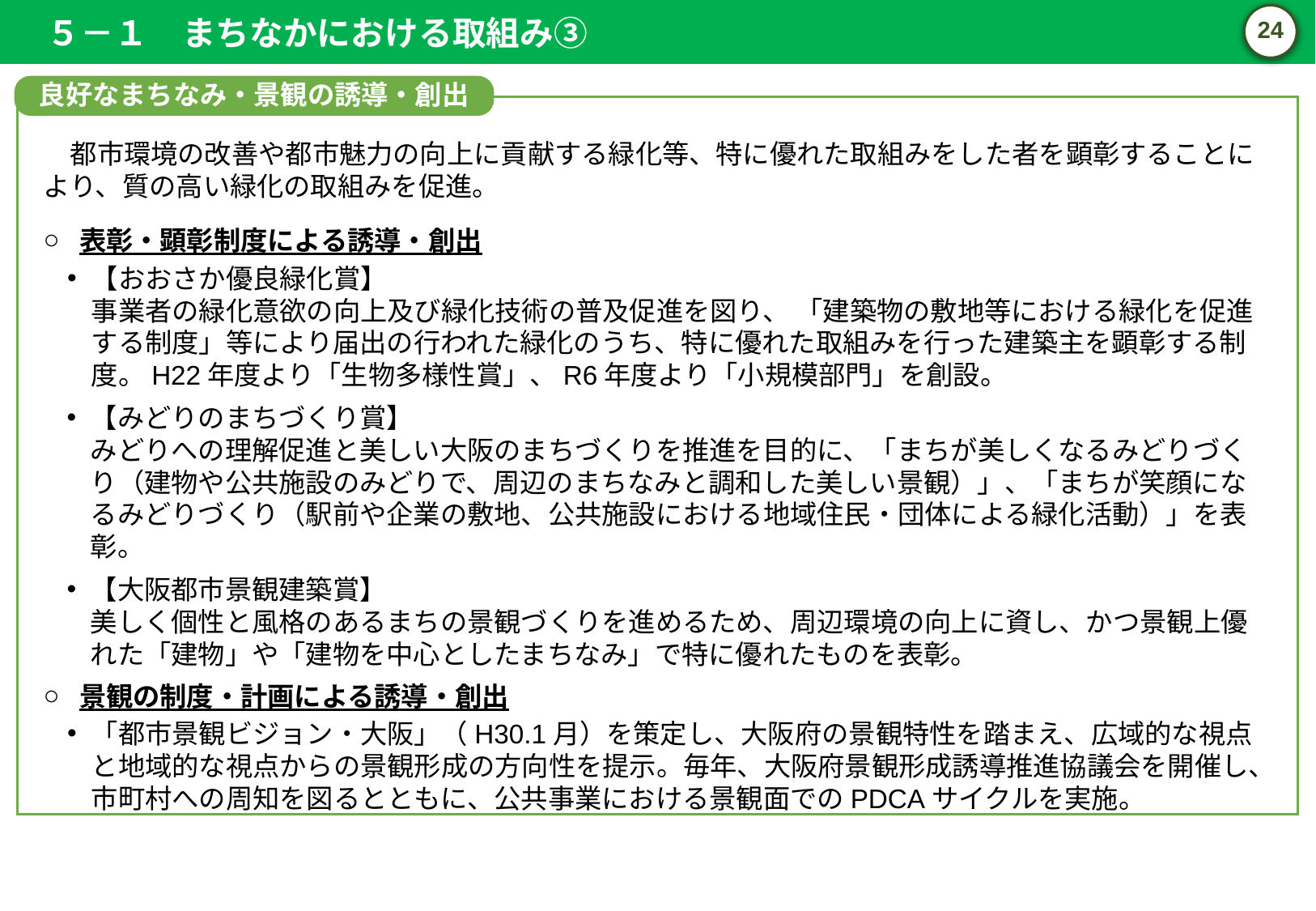

５－１　まちなかにおける取組み③
24
良好なまちなみ・景観の誘導・創出

　都市環境の改善や都市魅力の向上に貢献する緑化等、特に優れた取組みをした者を顕彰することにより、質の高い緑化の取組みを促進。
表彰・顕彰制度による誘導・創出
【おおさか優良緑化賞】
事業者の緑化意欲の向上及び緑化技術の普及促進を図り、 「建築物の敷地等における緑化を促進
する制度」等により届出の行われた緑化のうち、特に優れた取組みを行った建築主を顕彰する制度。H22年度より「生物多様性賞」、R6年度より「小規模部門」を創設。
【みどりのまちづくり賞】
みどりへの理解促進と美しい大阪のまちづくりを推進を目的に、「まちが美しくなるみどりづくり（建物や公共施設のみどりで、周辺のまちなみと調和した美しい景観）」、「まちが笑顔になるみどりづくり（駅前や企業の敷地、公共施設における地域住民・団体による緑化活動）」を表彰。
【大阪都市景観建築賞】
美しく個性と風格のあるまちの景観づくりを進めるため、周辺環境の向上に資し、かつ景観上優れた「建物」や「建物を中心としたまちなみ」で特に優れたものを表彰。
景観の制度・計画による誘導・創出
「都市景観ビジョン・大阪」（H30.1月）を策定し、大阪府の景観特性を踏まえ、広域的な視点と地域的な視点からの景観形成の方向性を提示。毎年、大阪府景観形成誘導推進協議会を開催し、市町村への周知を図るとともに、公共事業における景観面でのPDCAサイクルを実施。